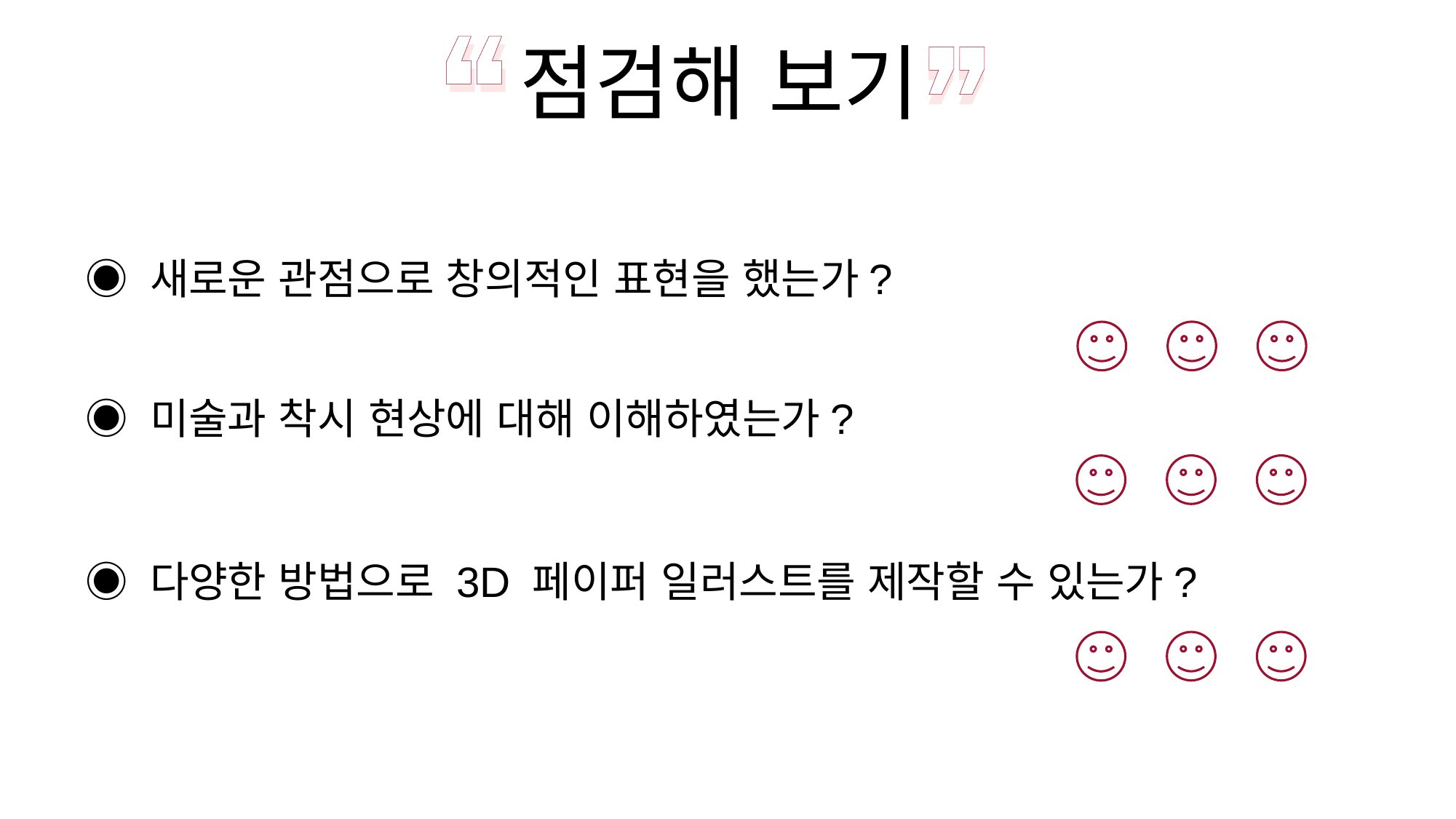

“
“
”
”
점검해 보기
◉ 새로운 관점으로 창의적인 표현을 했는가?

◉ 미술과 착시 현상에 대해 이해하였는가?

◉ 다양한 방법으로 3D 페이퍼 일러스트를 제작할 수 있는가?